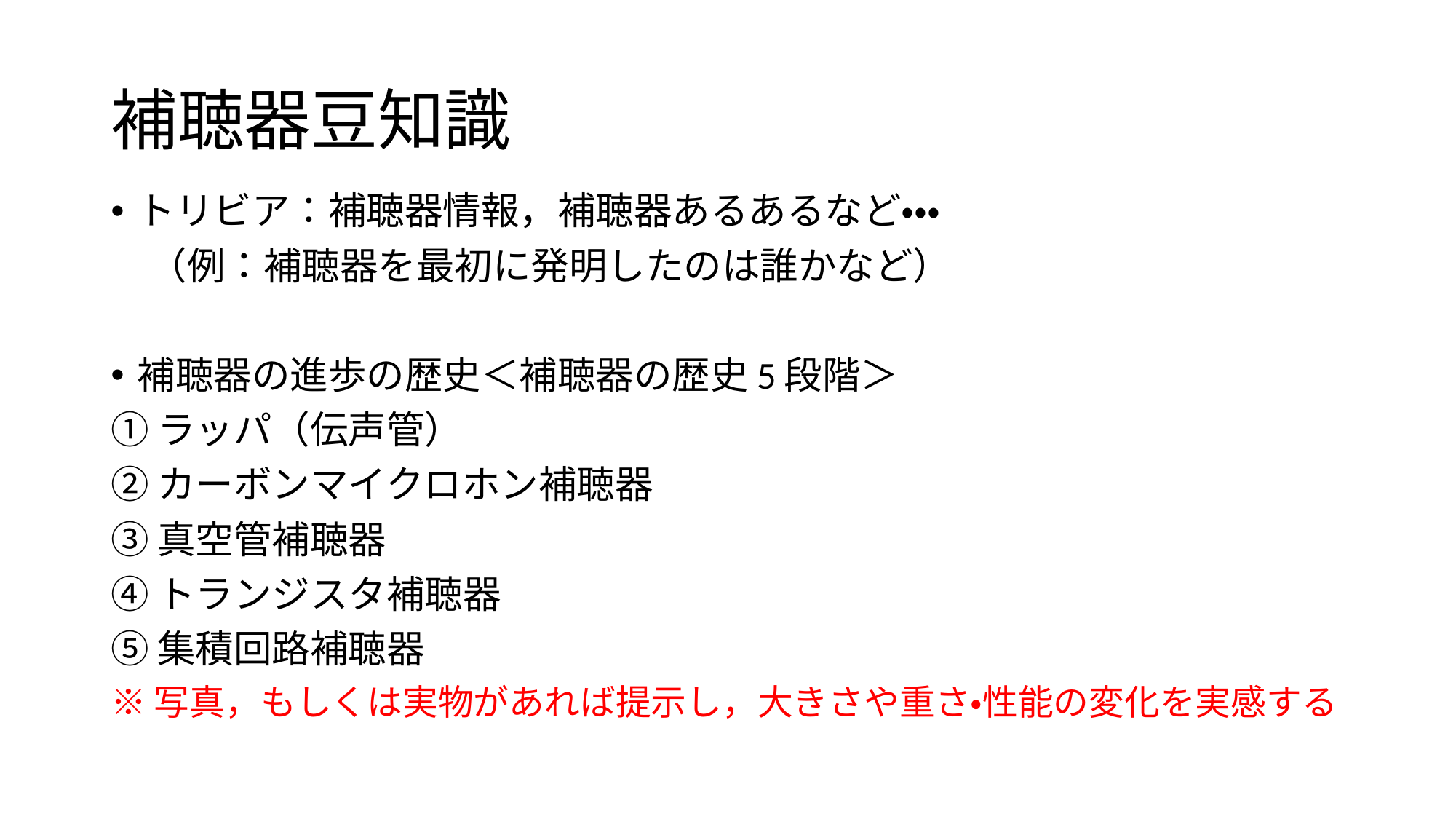

# 補聴器豆知識
トリビア：補聴器情報，補聴器あるあるなど・・・
　（例：補聴器を最初に発明したのは誰かなど）

補聴器の進歩の歴史＜補聴器の歴史5段階＞
①ラッパ（伝声管）
②カーボンマイクロホン補聴器
③真空管補聴器
④トランジスタ補聴器
⑤集積回路補聴器
※写真，もしくは実物があれば提示し，大きさや重さ・性能の変化を実感する